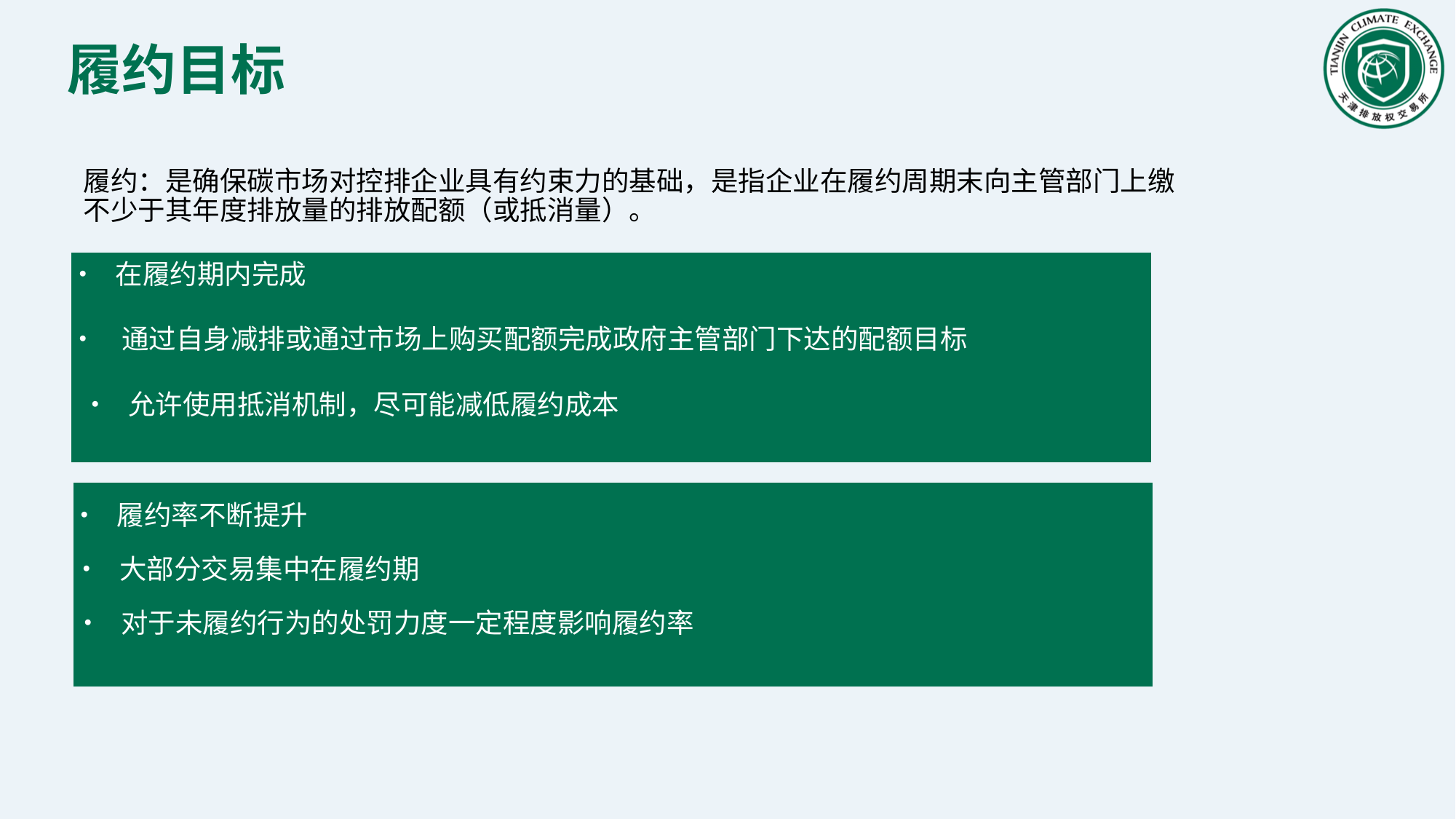

# 履约目标
履约：是确保碳市场对控排企业具有约束力的基础，是指企业在履约周期末向主管部门上缴不少于其年度排放量的排放配额（或抵消量）。

•  在履约期内完成
•   通过自身减排或通过市场上购买配额完成政府主管部门下达的配额目标
•  允许使用抵消机制，尽可能减低履约成本

•  履约率不断提升
•  大部分交易集中在履约期

•  对于未履约行为的处罚力度一定程度影响履约率